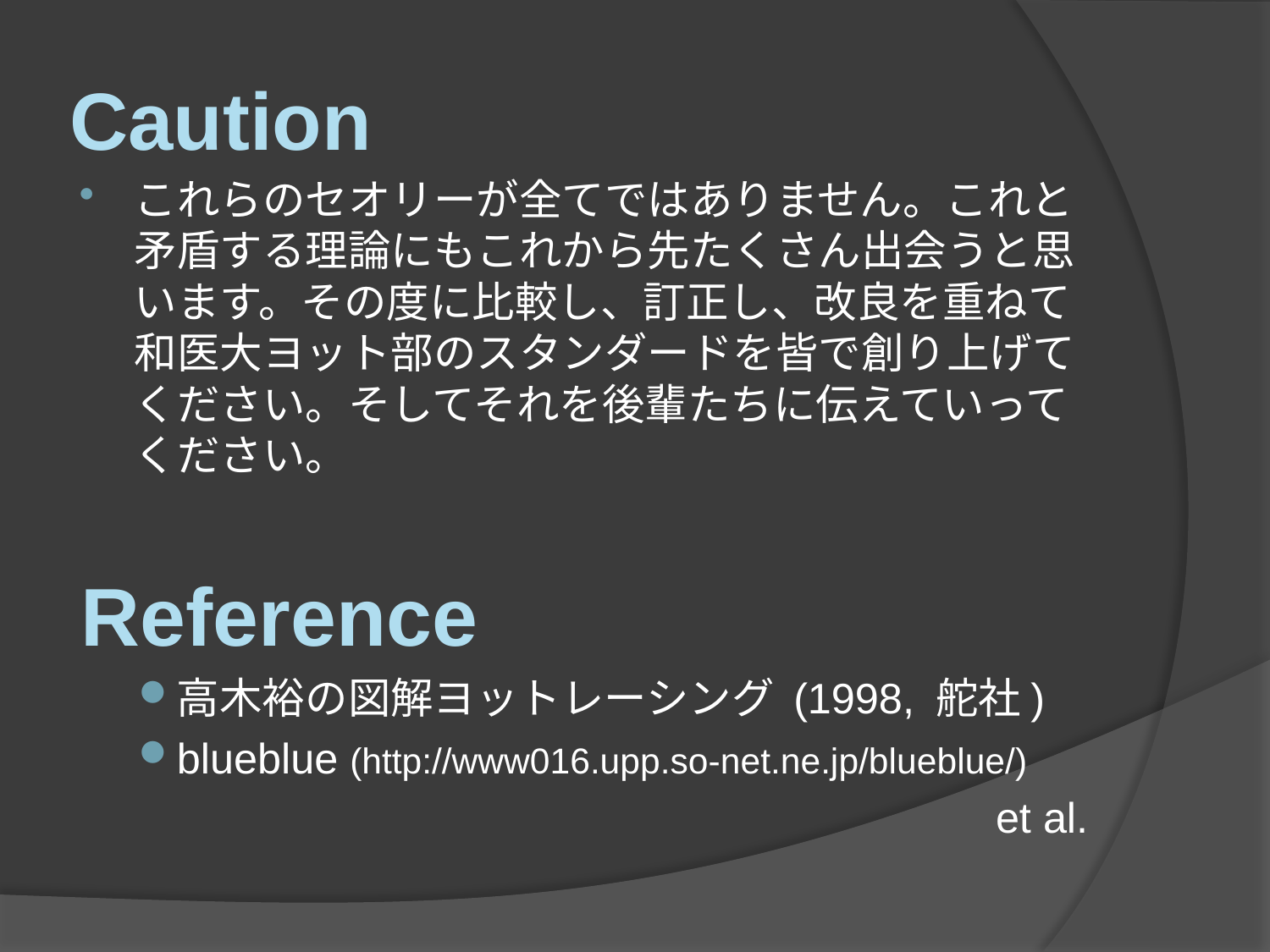

# Caution
これらのセオリーが全てではありません。これと矛盾する理論にもこれから先たくさん出会うと思います。その度に比較し、訂正し、改良を重ねて和医大ヨット部のスタンダードを皆で創り上げてください。そしてそれを後輩たちに伝えていってください。

Reference
高木裕の図解ヨットレーシング (1998, 舵社)
blueblue (http://www016.upp.so-net.ne.jp/blueblue/)
et al.